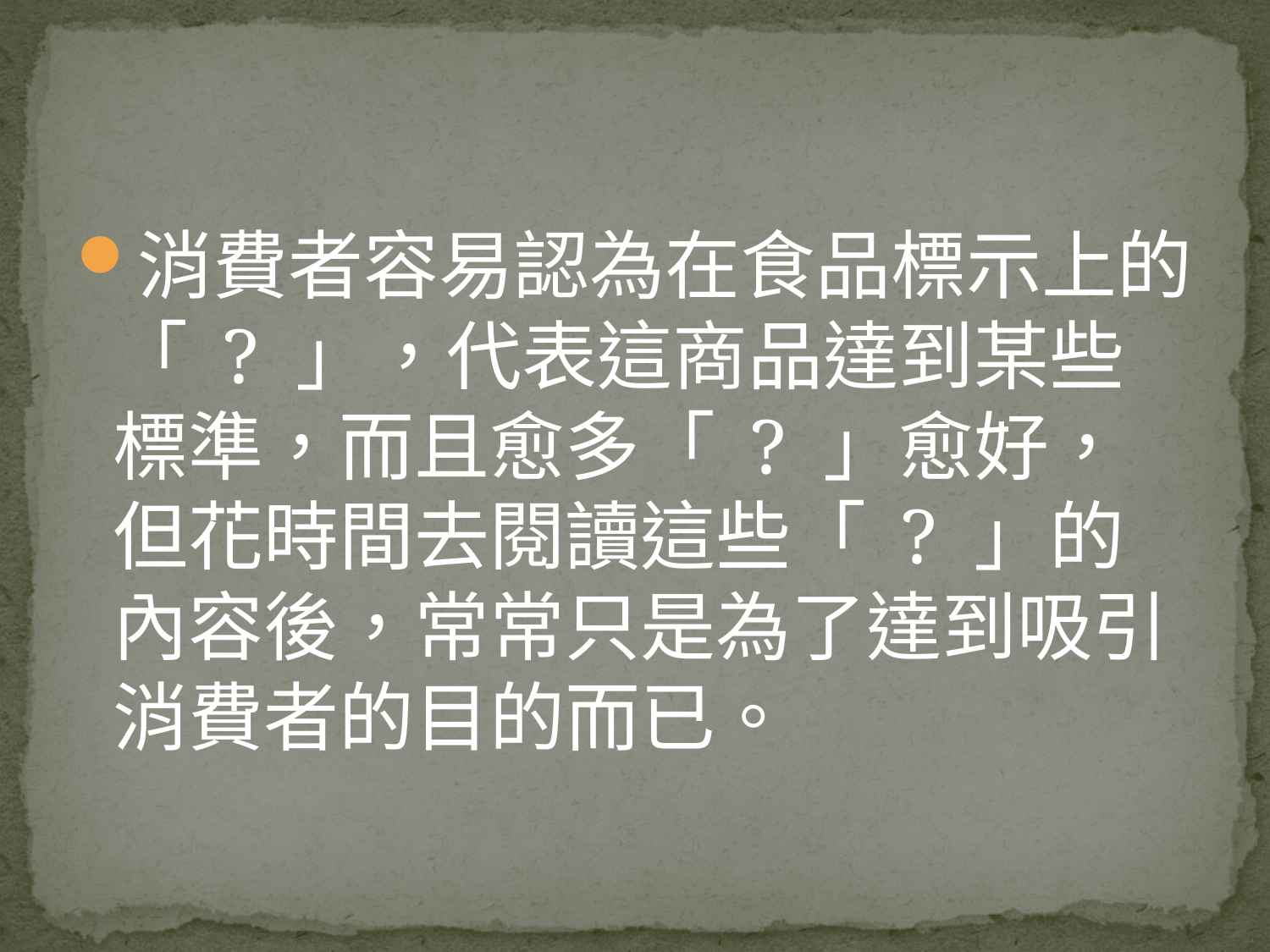

#
消費者容易認為在食品標示上的「 ? 」，代表這商品達到某些標準，而且愈多「 ? 」愈好，但花時間去閱讀這些「 ? 」的內容後，常常只是為了達到吸引消費者的目的而已。